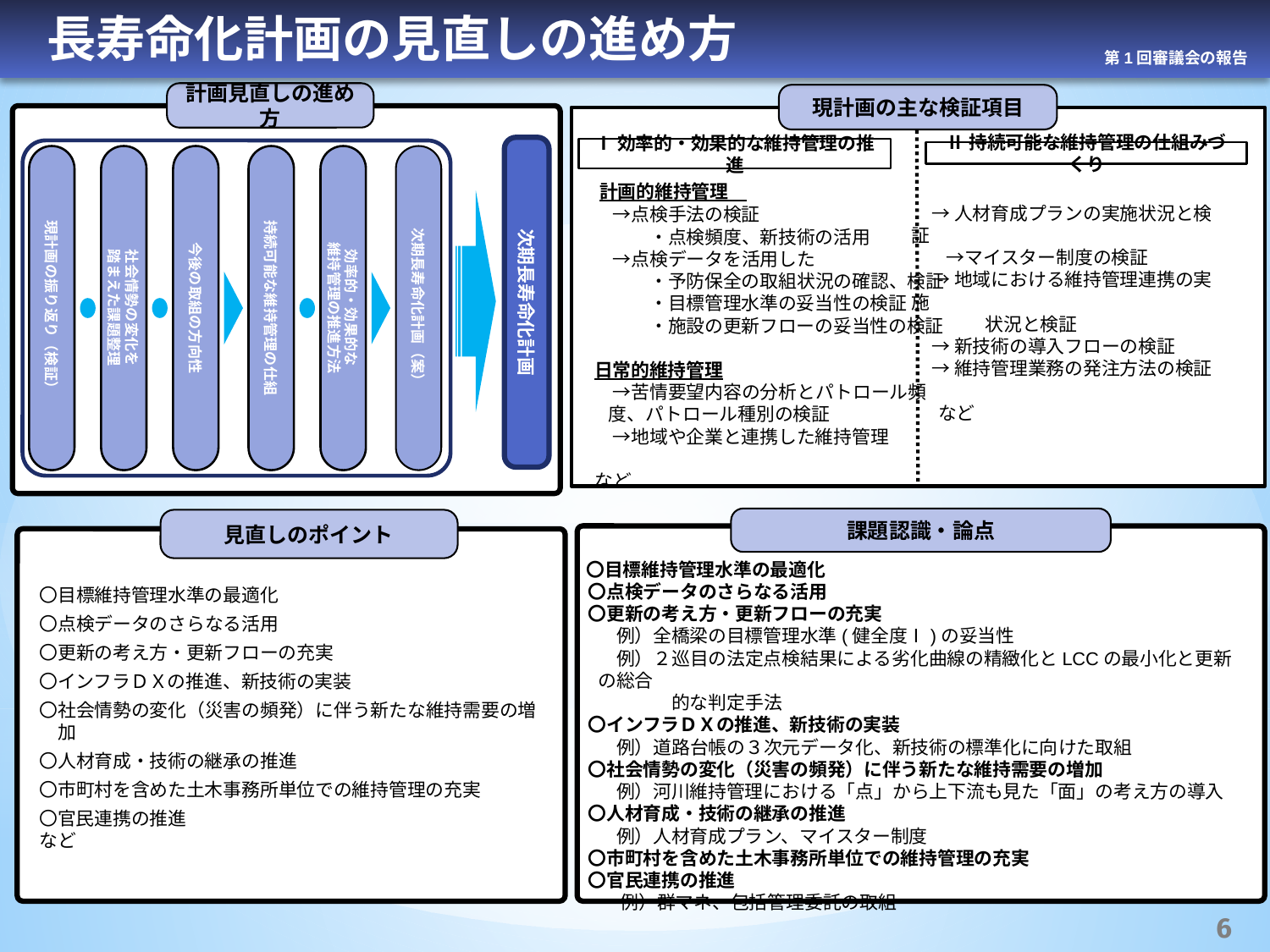

長寿命化計画の見直しの進め方
第1回審議会の報告
計画見直しの進め方

次期長寿命化計画

現計画の振り返り（検証）
社会情勢の変化を
踏まえた課題整理
今後の取組の方向性
持続可能な維持管理の仕組
効率的・効果的な
維持管理の推進方法
次期長寿命化計画（案）

現計画の主な検証項目

Ⅰ効率的・効果的な維持管理の推進
Ⅱ持続可能な維持管理の仕組みづくり
　計画的維持管理
　　→点検手法の検証
　　　　・点検頻度、新技術の活用
　　→点検データを活用した
　　　　・予防保全の取組状況の確認、検証
　　　　・目標管理水準の妥当性の検証
　　　　・施設の更新フローの妥当性の検証

　日常的維持管理
　　→苦情要望内容の分析とパトロール頻
       度、パトロール種別の検証
　　→地域や企業と連携した維持管理
　　　　　　　　　　　　　　　　　　　　　　　　など
     →人材育成プランの実施状況と検証
   　→マイスター制度の検証
     →地域における維持管理連携の実施
　　　　状況と検証
     →新技術の導入フローの検証
     →維持管理業務の発注方法の検証
　　　　　　　　　　　　　　                 など
課題認識・論点

 〇目標維持管理水準の最適化
 〇点検データのさらなる活用
 〇更新の考え方・更新フローの充実
　　例）全橋梁の目標管理水準(健全度Ⅰ)の妥当性
　　例）２巡目の法定点検結果による劣化曲線の精緻化とLCCの最小化と更新の総合
　　　　　的な判定手法
 〇インフラＤＸの推進、新技術の実装
　　例）道路台帳の３次元データ化、新技術の標準化に向けた取組
 〇社会情勢の変化（災害の頻発）に伴う新たな維持需要の増加
　　例）河川維持管理における「点」から上下流も見た「面」の考え方の導入
 〇人材育成・技術の継承の推進
　　例）人材育成プラン、マイスター制度
 〇市町村を含めた土木事務所単位での維持管理の充実
 〇官民連携の推進
　 　例）群マネ、包括管理委託の取組
見直しのポイント

〇目標維持管理水準の最適化
〇点検データのさらなる活用
〇更新の考え方・更新フローの充実
〇インフラＤＸの推進、新技術の実装
〇社会情勢の変化（災害の頻発）に伴う新たな維持需要の増加
〇人材育成・技術の継承の推進
〇市町村を含めた土木事務所単位での維持管理の充実
〇官民連携の推進　　　     　　                    　　　　　　　　など
6